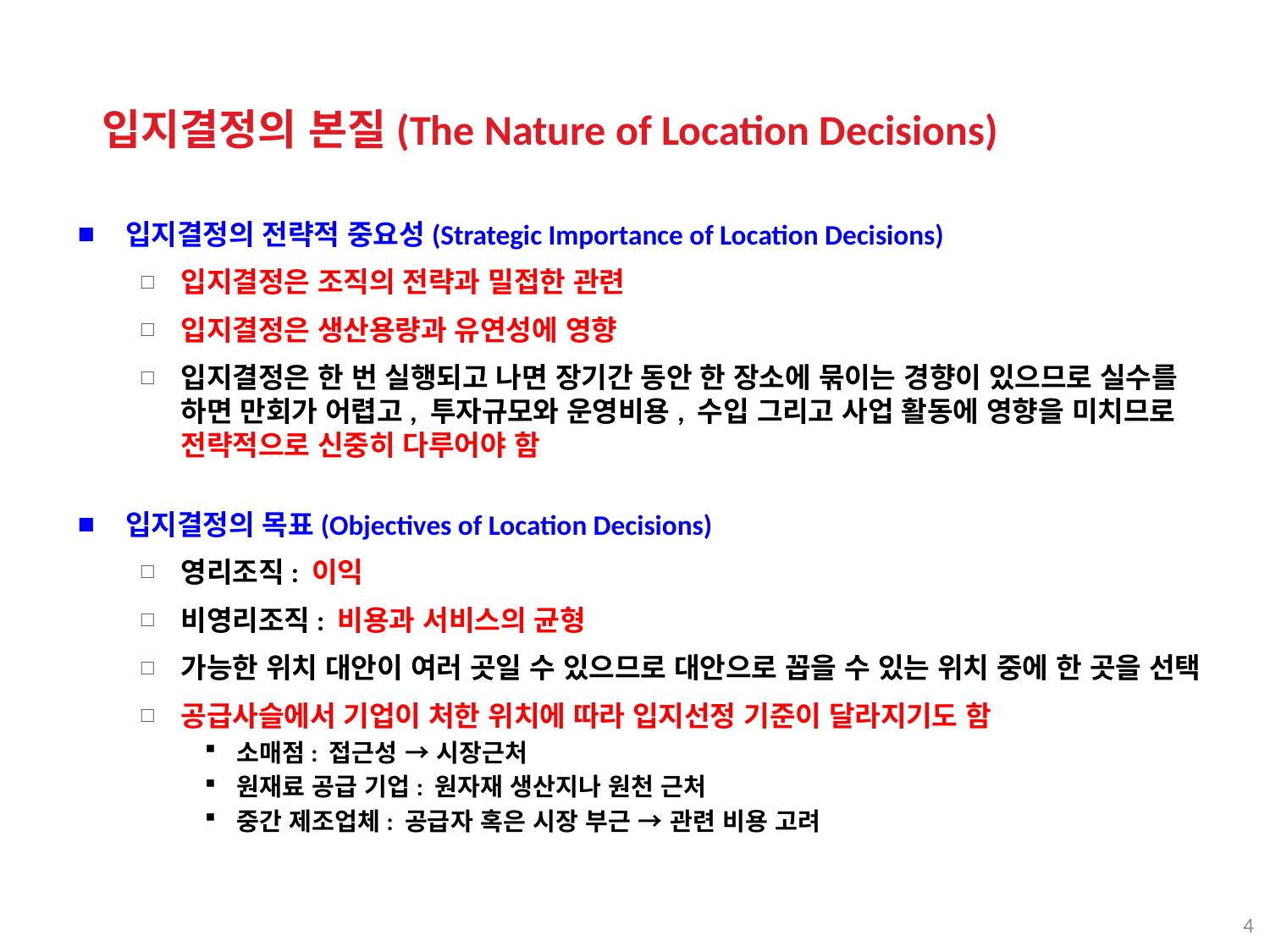

입지결정의 본질(The Nature of Location Decisions)
입지결정의 전략적 중요성(Strategic Importance of Location Decisions)
입지결정은 조직의 전략과 밀접한 관련
입지결정은 생산용량과 유연성에 영향
입지결정은 한 번 실행되고 나면 장기간 동안 한 장소에 묶이는 경향이 있으므로 실수를 하면 만회가 어렵고, 투자규모와 운영비용, 수입 그리고 사업 활동에 영향을 미치므로 전략적으로 신중히 다루어야 함

입지결정의 목표(Objectives of Location Decisions)
영리조직: 이익
비영리조직: 비용과 서비스의 균형
가능한 위치 대안이 여러 곳일 수 있으므로 대안으로 꼽을 수 있는 위치 중에 한 곳을 선택
공급사슬에서 기업이 처한 위치에 따라 입지선정 기준이 달라지기도 함
소매점: 접근성 → 시장근처
원재료 공급 기업: 원자재 생산지나 원천 근처
중간 제조업체: 공급자 혹은 시장 부근 → 관련 비용 고려

4